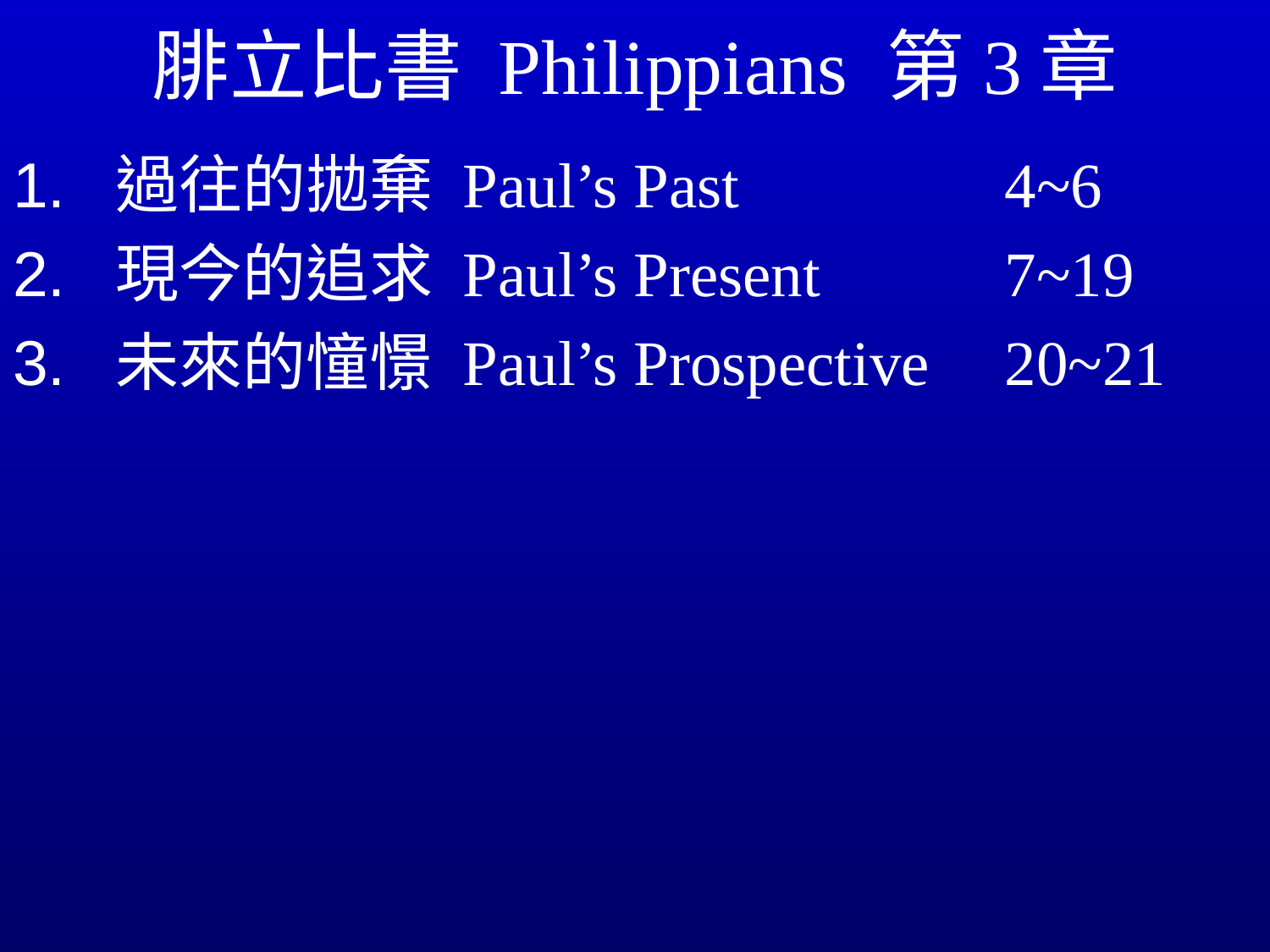

# 腓立比書 Philippians 第3章
過往的拋棄 Paul’s Past			4~6
現今的追求 Paul’s Present		7~19
未來的憧憬 Paul’s Prospective	20~21